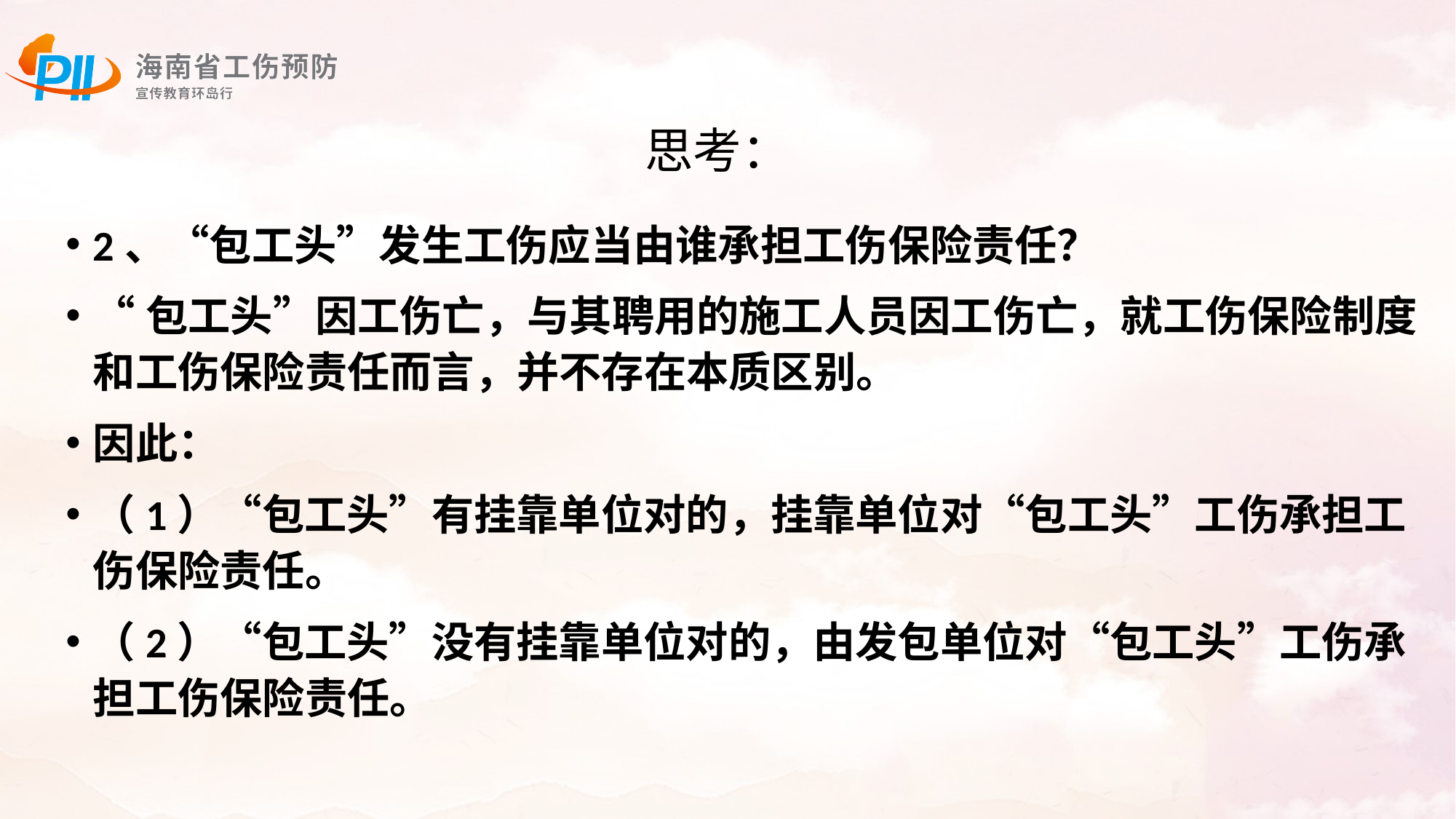

# 思考：
2、“包工头”发生工伤应当由谁承担工伤保险责任？
“包工头”因工伤亡，与其聘用的施工人员因工伤亡，就工伤保险制度和工伤保险责任而言，并不存在本质区别。
因此：
（1）“包工头”有挂靠单位对的，挂靠单位对“包工头”工伤承担工伤保险责任。
（2）“包工头”没有挂靠单位对的，由发包单位对“包工头”工伤承担工伤保险责任。